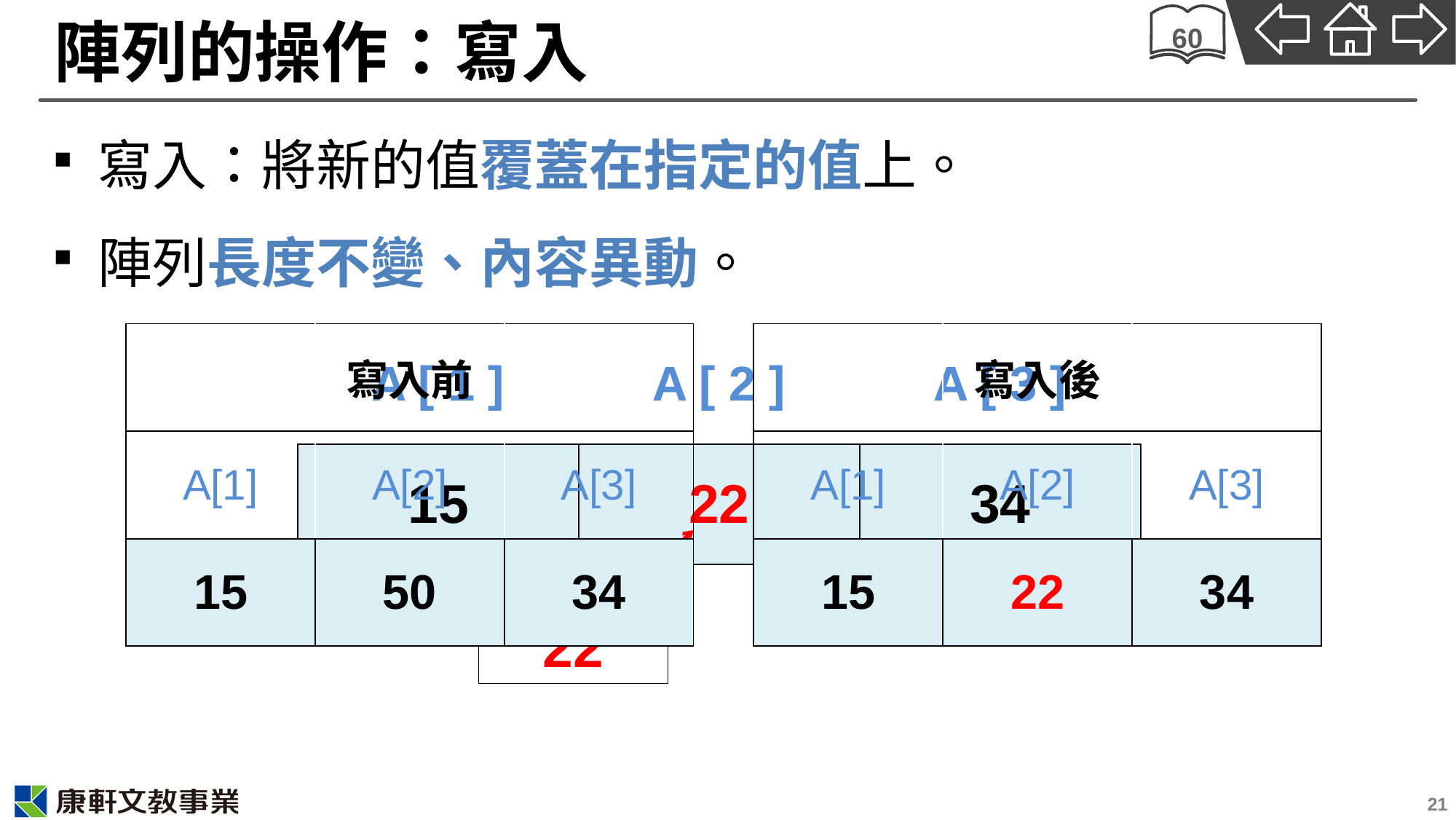

# 陣列的操作：寫入
60

寫入：將新的值覆蓋在指定的值上。
陣列長度不變、內容異動。

| A [ 1 ] | A [ 2 ] | A [ 3 ] |
| --- | --- | --- |
| 15 | 22 | 34 |
|  | 寫入前 |  |
| --- | --- | --- |
| A[1] | A[2] | A[3] |
| 15 | 50 | 34 |
|  | 寫入後 |  |
| --- | --- | --- |
| A[1] | A[2] | A[3] |
| 15 | 22 | 34 |
| A [ 1 ] | A [ 2 ] | A [ 3 ] |
| --- | --- | --- |
| 15 | 50 | 34 |
22
21